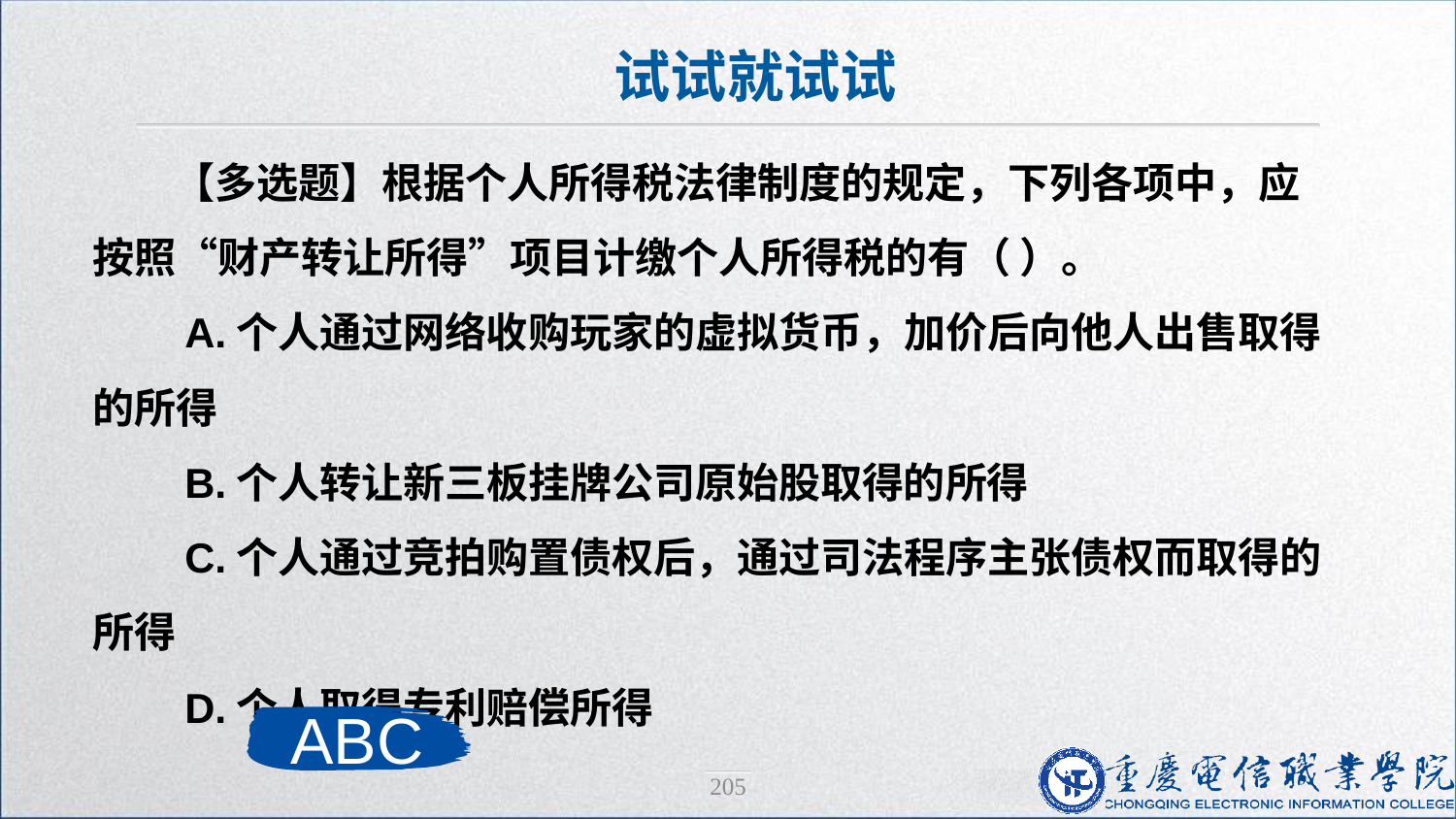

试试就试试
【多选题】根据个人所得税法律制度的规定，下列各项中，应按照“财产转让所得”项目计缴个人所得税的有（ ）。
 A.个人通过网络收购玩家的虚拟货币，加价后向他人出售取得的所得
 B.个人转让新三板挂牌公司原始股取得的所得
 C.个人通过竞拍购置债权后，通过司法程序主张债权而取得的所得
 D.个人取得专利赔偿所得
ABC

205